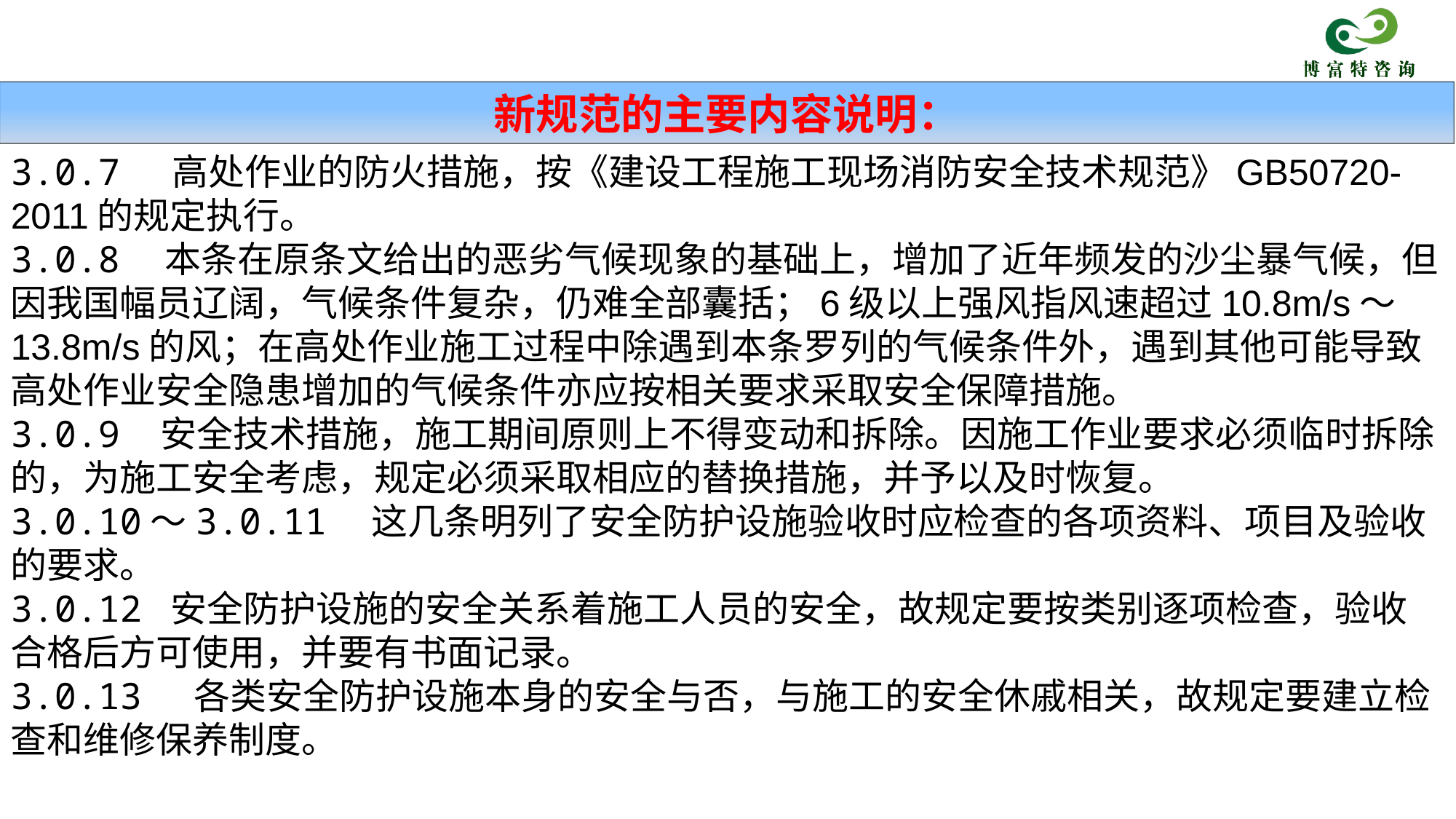

新规范的主要内容说明：
3.0.7  高处作业的防火措施，按《建设工程施工现场消防安全技术规范》GB50720-2011的规定执行。
3.0.8　本条在原条文给出的恶劣气候现象的基础上，增加了近年频发的沙尘暴气候，但因我国幅员辽阔，气候条件复杂，仍难全部囊括；6级以上强风指风速超过10.8m/s～13.8m/s的风；在高处作业施工过程中除遇到本条罗列的气候条件外，遇到其他可能导致高处作业安全隐患增加的气候条件亦应按相关要求采取安全保障措施。
3.0.9  安全技术措施，施工期间原则上不得变动和拆除。因施工作业要求必须临时拆除的，为施工安全考虑，规定必须采取相应的替换措施，并予以及时恢复。
3.0.10～3.0.11　这几条明列了安全防护设施验收时应检查的各项资料、项目及验收的要求。
3.0.12  安全防护设施的安全关系着施工人员的安全，故规定要按类别逐项检查，验收合格后方可使用，并要有书面记录。
3.0.13  各类安全防护设施本身的安全与否，与施工的安全休戚相关，故规定要建立检查和维修保养制度。